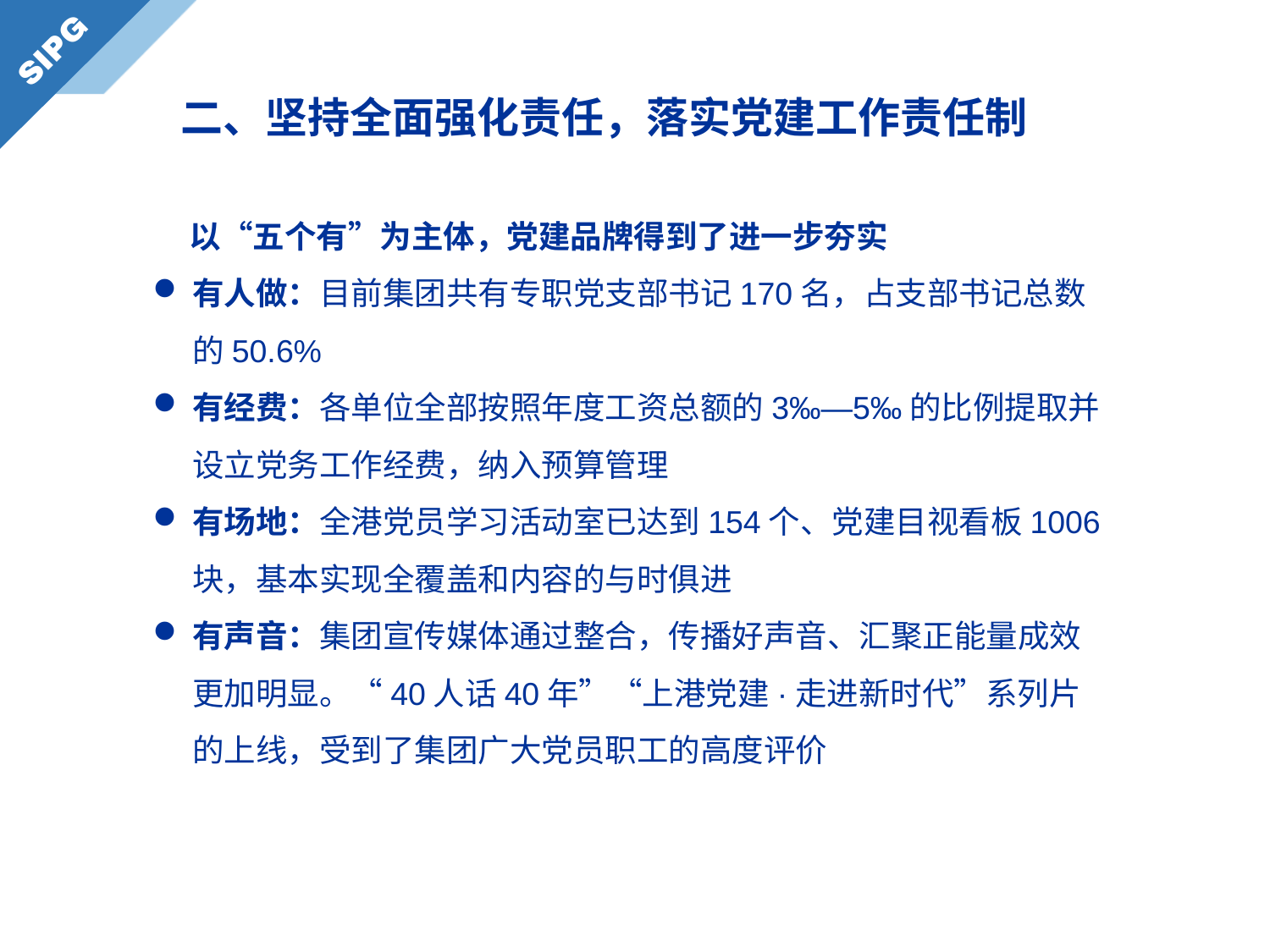

SIPG
二、坚持全面强化责任，落实党建工作责任制
    以“五个有”为主体，党建品牌得到了进一步夯实
有人做：目前集团共有专职党支部书记170名，占支部书记总数的50.6%
有经费：各单位全部按照年度工资总额的3‰—5‰的比例提取并设立党务工作经费，纳入预算管理
有场地：全港党员学习活动室已达到154个、党建目视看板1006块，基本实现全覆盖和内容的与时俱进
有声音：集团宣传媒体通过整合，传播好声音、汇聚正能量成效更加明显。“40人话40年”“上港党建·走进新时代”系列片的上线，受到了集团广大党员职工的高度评价